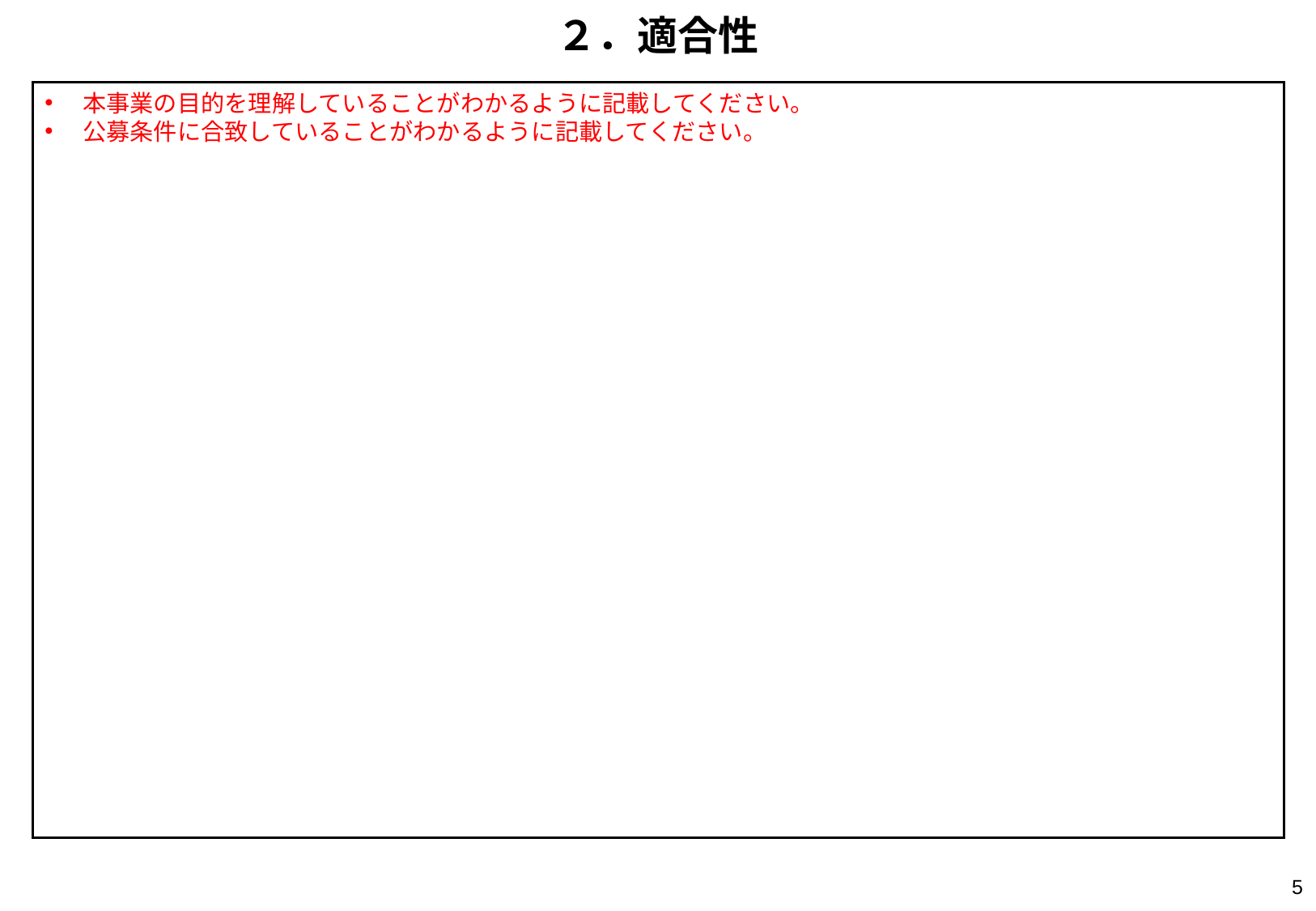

# ２．適合性
本事業の目的を理解していることがわかるように記載してください。
公募条件に合致していることがわかるように記載してください。
5